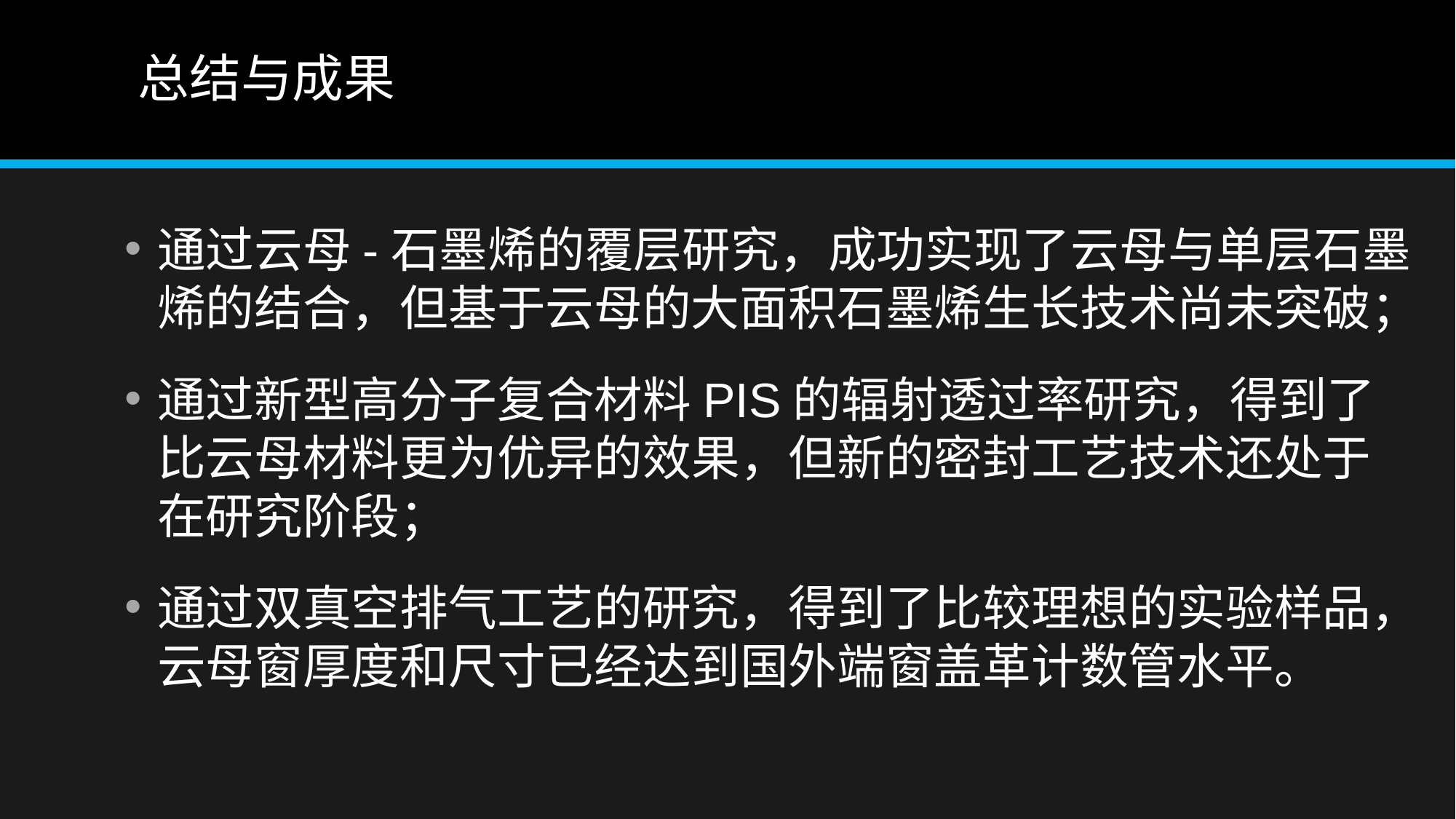

# 总结与成果
通过云母-石墨烯的覆层研究，成功实现了云母与单层石墨烯的结合，但基于云母的大面积石墨烯生长技术尚未突破；
通过新型高分子复合材料PIS的辐射透过率研究，得到了比云母材料更为优异的效果，但新的密封工艺技术还处于在研究阶段；
通过双真空排气工艺的研究，得到了比较理想的实验样品，云母窗厚度和尺寸已经达到国外端窗盖革计数管水平。